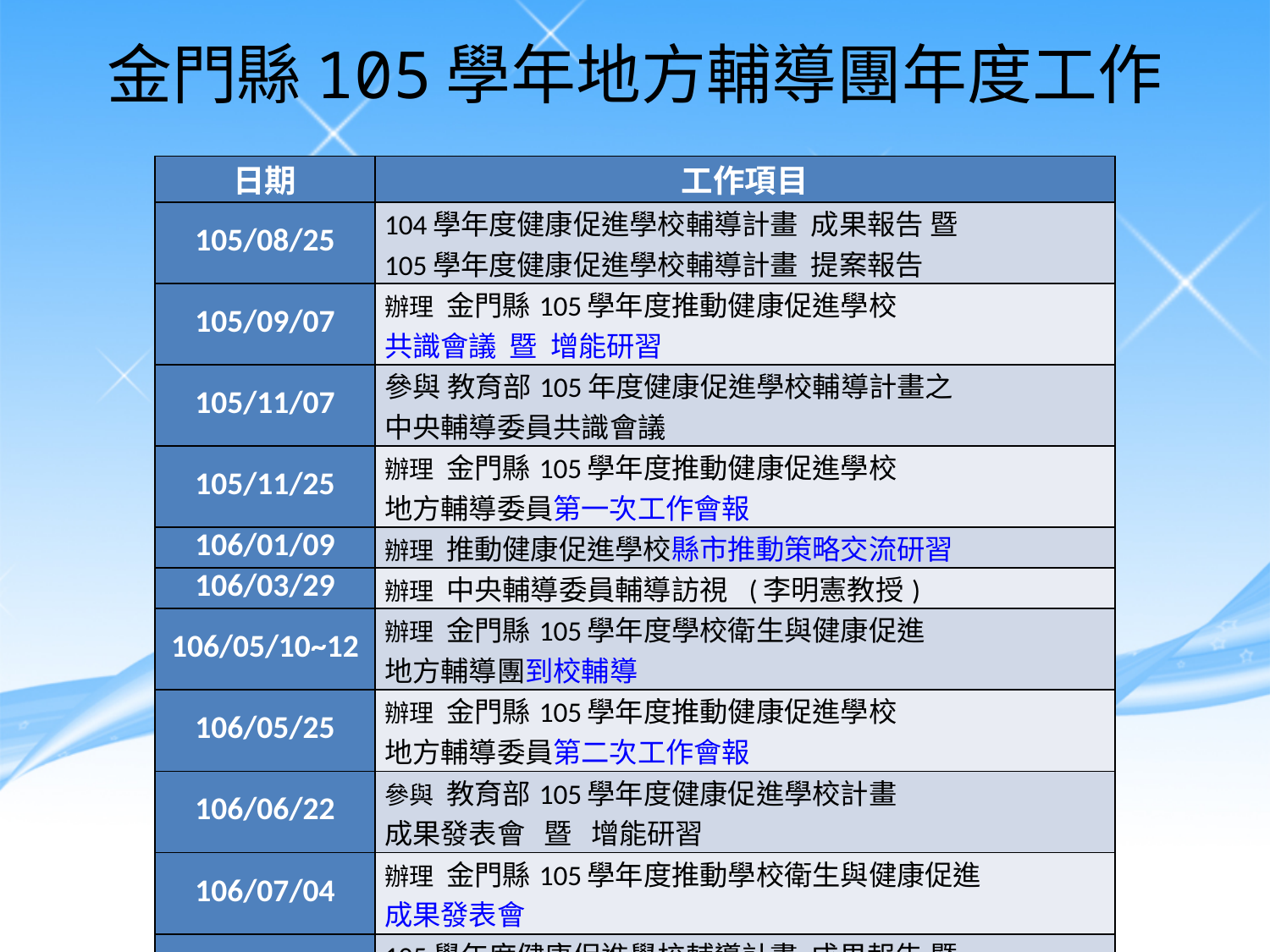

金門縣105學年地方輔導團年度工作
| 日期 | 工作項目 |
| --- | --- |
| 105/08/25 | 104學年度健康促進學校輔導計畫 成果報告 暨 105學年度健康促進學校輔導計畫 提案報告 |
| 105/09/07 | 辦理 金門縣105學年度推動健康促進學校 共識會議 暨 增能研習 |
| 105/11/07 | 參與 教育部105年度健康促進學校輔導計畫之 中央輔導委員共識會議 |
| 105/11/25 | 辦理 金門縣105學年度推動健康促進學校 地方輔導委員第一次工作會報 |
| 106/01/09 | 辦理 推動健康促進學校縣市推動策略交流研習 |
| 106/03/29 | 辦理 中央輔導委員輔導訪視 (李明憲教授) |
| 106/05/10~12 | 辦理 金門縣105學年度學校衛生與健康促進 地方輔導團到校輔導 |
| 106/05/25 | 辦理 金門縣105學年度推動健康促進學校 地方輔導委員第二次工作會報 |
| 106/06/22 | 參與 教育部105學年度健康促進學校計畫 成果發表會 暨 增能研習 |
| 106/07/04 | 辦理 金門縣105學年度推動學校衛生與健康促進 成果發表會 |
| 106/08/22 | 105學年度健康促進學校輔導計畫 成果報告 暨 106學年度健康促進學校輔導計畫 提案報告 |